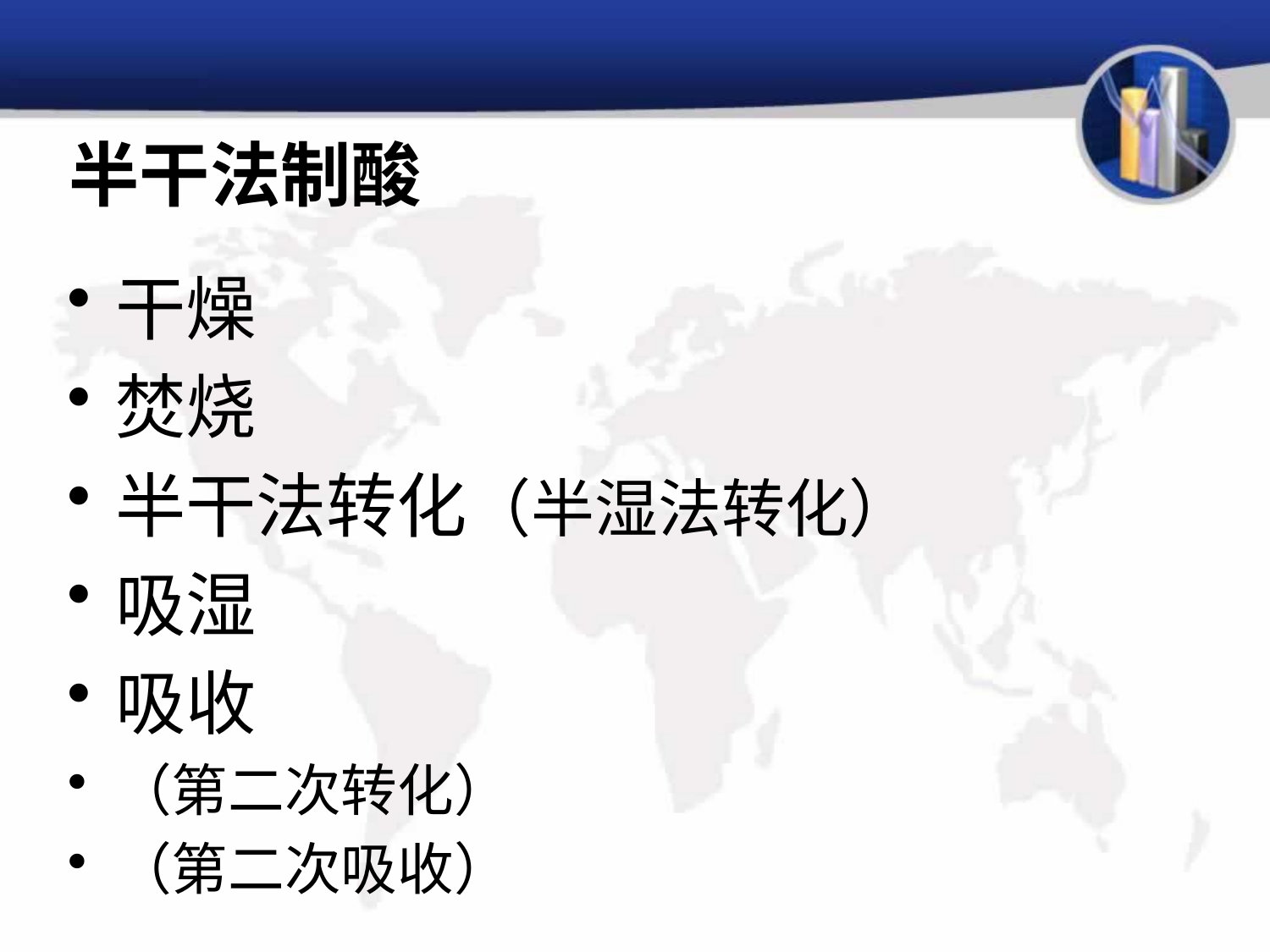

# 半干法制酸
干燥
焚烧
半干法转化（半湿法转化）
吸湿
吸收
（第二次转化）
（第二次吸收）